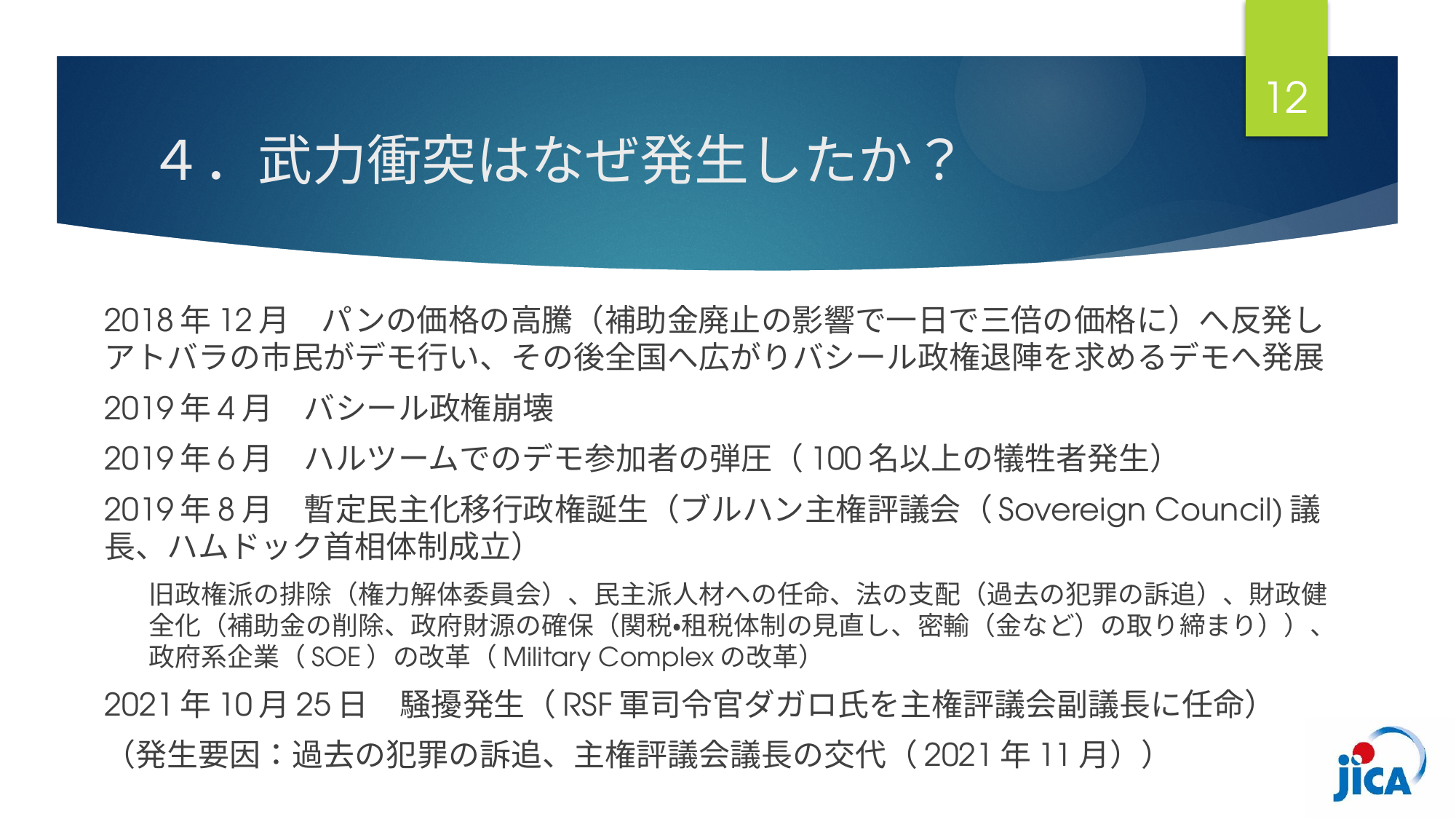

12
# ４．武力衝突はなぜ発生したか？
2018年12月　パンの価格の高騰（補助金廃止の影響で一日で三倍の価格に）へ反発しアトバラの市民がデモ行い、その後全国へ広がりバシール政権退陣を求めるデモへ発展
2019年4月　バシール政権崩壊
2019年6月　ハルツームでのデモ参加者の弾圧（100名以上の犠牲者発生）
2019年8月　暫定民主化移行政権誕生（ブルハン主権評議会（Sovereign Council)議長、ハムドック首相体制成立）
旧政権派の排除（権力解体委員会）、民主派人材への任命、法の支配（過去の犯罪の訴追）、財政健全化（補助金の削除、政府財源の確保（関税・租税体制の見直し、密輸（金など）の取り締まり））、政府系企業（SOE）の改革（Military Complexの改革）
2021年10月25日　騒擾発生（RSF軍司令官ダガロ氏を主権評議会副議長に任命）
（発生要因：過去の犯罪の訴追、主権評議会議長の交代（2021年11月））